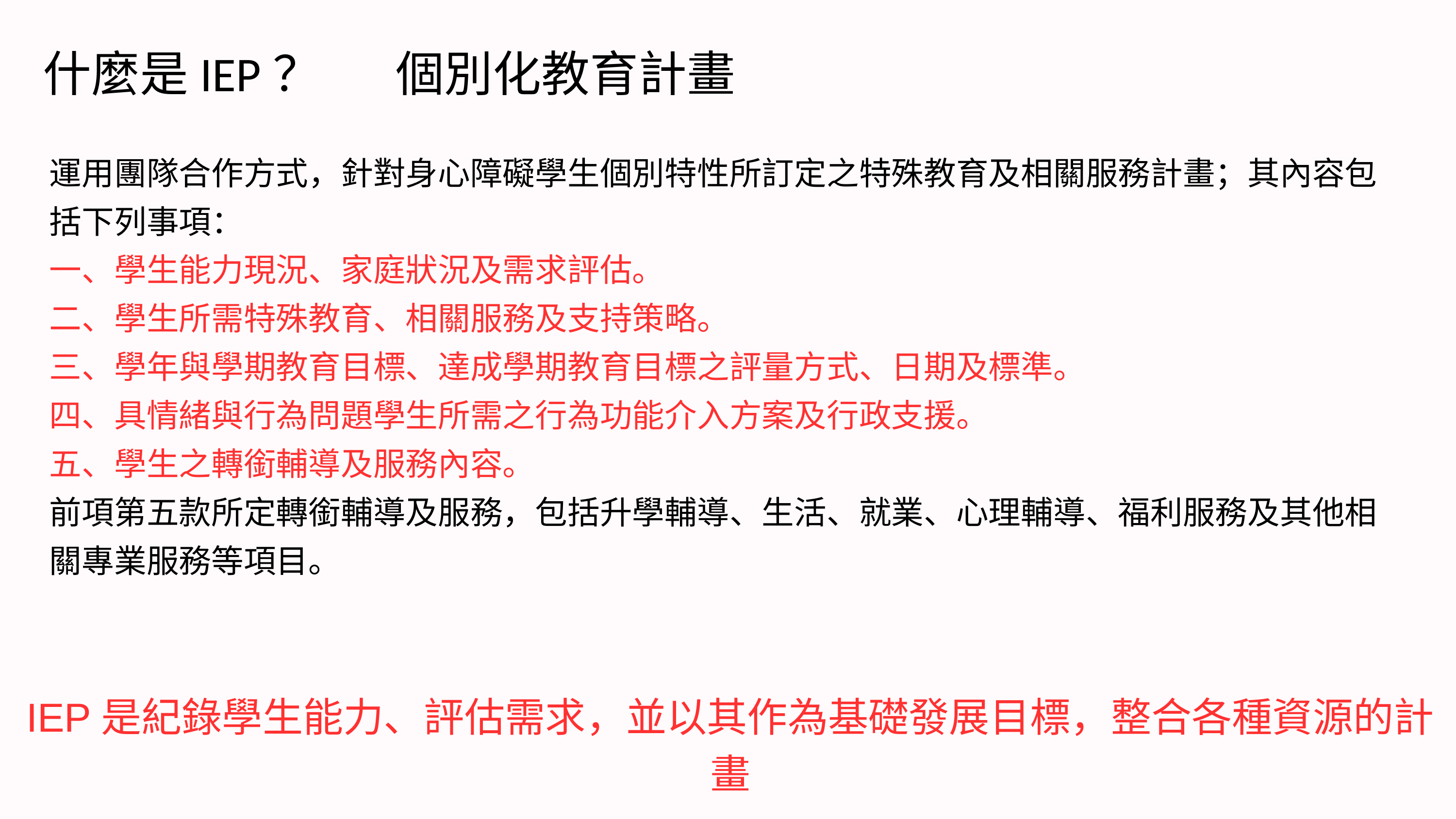

什麼是IEP？
個別化教育計畫
運用團隊合作方式，針對身心障礙學生個別特性所訂定之特殊教育及相關服務計畫；其內容包括下列事項：
一、學生能力現況、家庭狀況及需求評估。
二、學生所需特殊教育、相關服務及支持策略。
三、學年與學期教育目標、達成學期教育目標之評量方式、日期及標準。
四、具情緒與行為問題學生所需之行為功能介入方案及行政支援。
五、學生之轉銜輔導及服務內容。
前項第五款所定轉銜輔導及服務，包括升學輔導、生活、就業、心理輔導、福利服務及其他相關專業服務等項目。
IEP是紀錄學生能力、評估需求，並以其作為基礎發展目標，整合各種資源的計畫